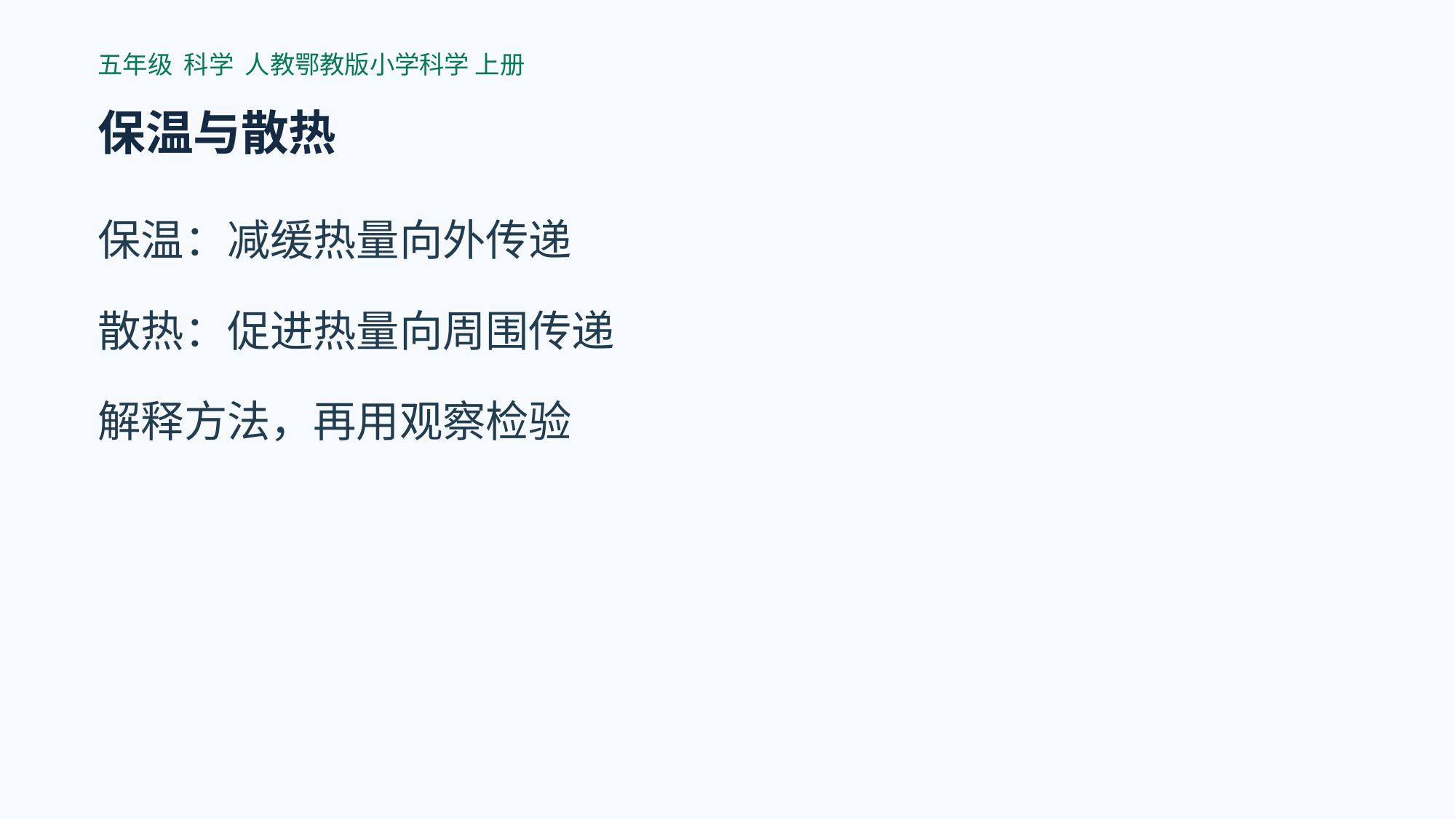

五年级  科学  人教鄂教版小学科学 上册
保温与散热
保温：减缓热量向外传递
散热：促进热量向周围传递
解释方法，再用观察检验